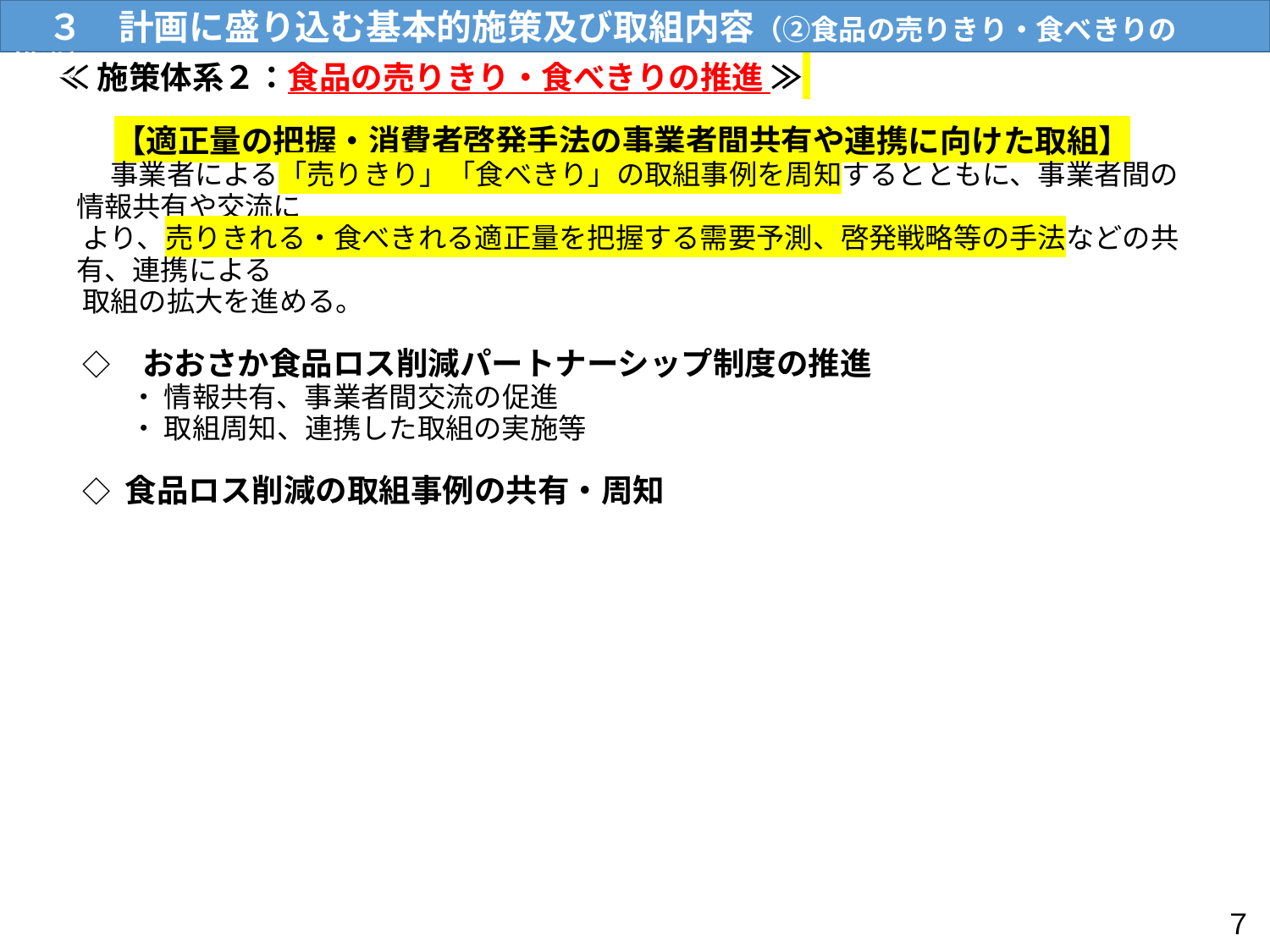

R7.4.17（木）流通対策室
　３　計画に盛り込む基本的施策及び取組内容（②食品の売りきり・食べきりの推進）
　≪ 施策体系２：食品の売りきり・食べきりの推進 ≫

　　　【適正量の把握・消費者啓発手法の事業者間共有や連携に向けた取組】
　　　事業者による「売りきり」「食べきり」の取組事例を周知するとともに、事業者間の情報共有や交流に
　　より、売りきれる・食べきれる適正量を把握する需要予測、啓発戦略等の手法などの共有、連携による
　　取組の拡大を進める。

　　◇　おおさか食品ロス削減パートナーシップ制度の推進
　　　   ・ 情報共有、事業者間交流の促進
　　　   ・ 取組周知、連携した取組の実施等

　　◇  食品ロス削減の取組事例の共有・周知
７